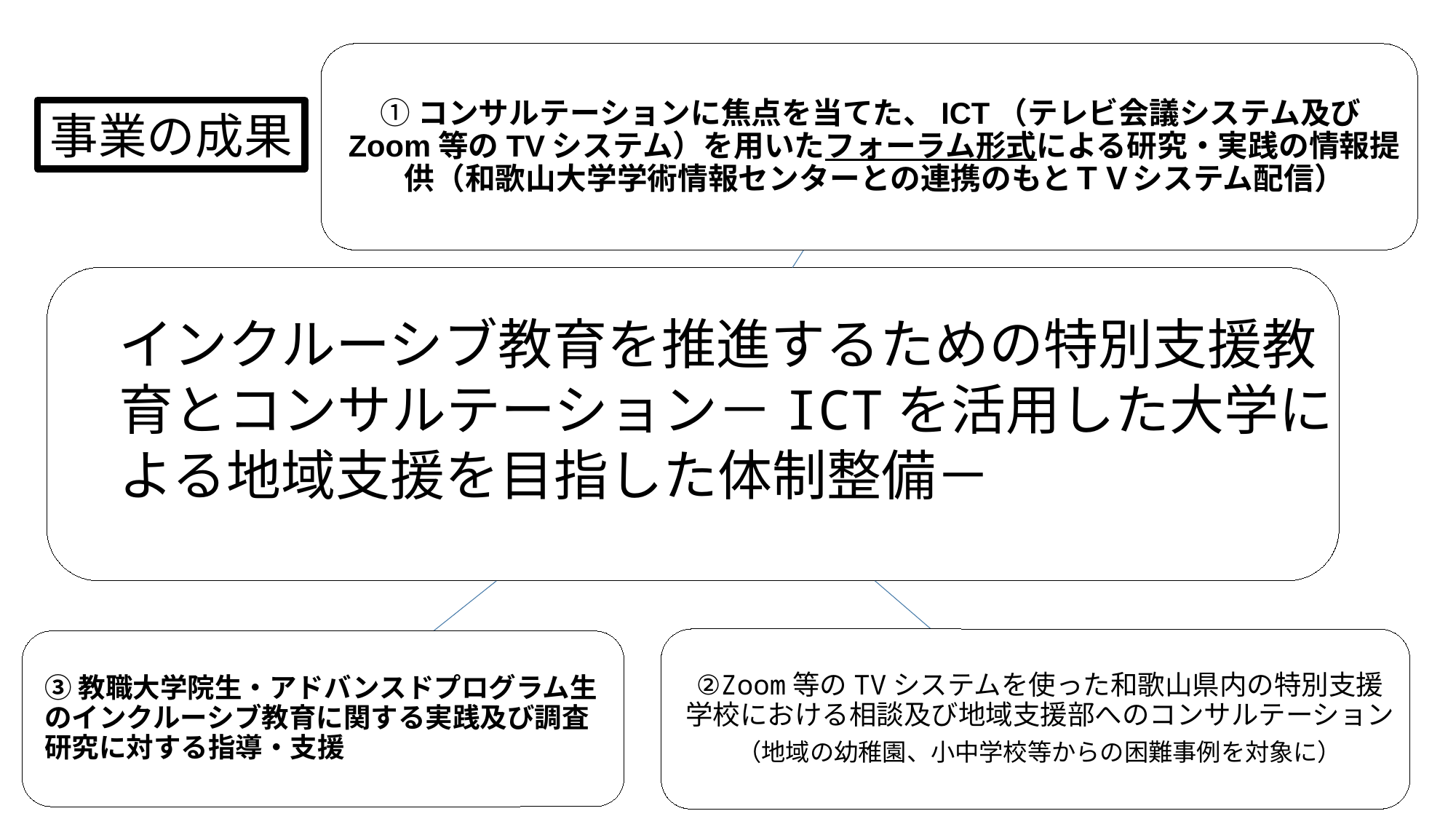

①コンサルテーションに焦点を当てた、ICT（テレビ会議システム及びZoom等のTVシステム）を用いたフォーラム形式による研究・実践の情報提供（和歌山大学学術情報センターとの連携のもとＴＶシステム配信）
②Zoom等のTVシステムを使った和歌山県内の特別支援学校における相談及び地域支援部へのコンサルテーション
（地域の幼稚園、小中学校等からの困難事例を対象に）
③教職大学院生・アドバンスドプログラム生のインクルーシブ教育に関する実践及び調査研究に対する指導・支援
事業の成果
インクルーシブ教育を推進するための特別支援教育とコンサルテーション－ICTを活用した大学による地域支援を目指した体制整備－